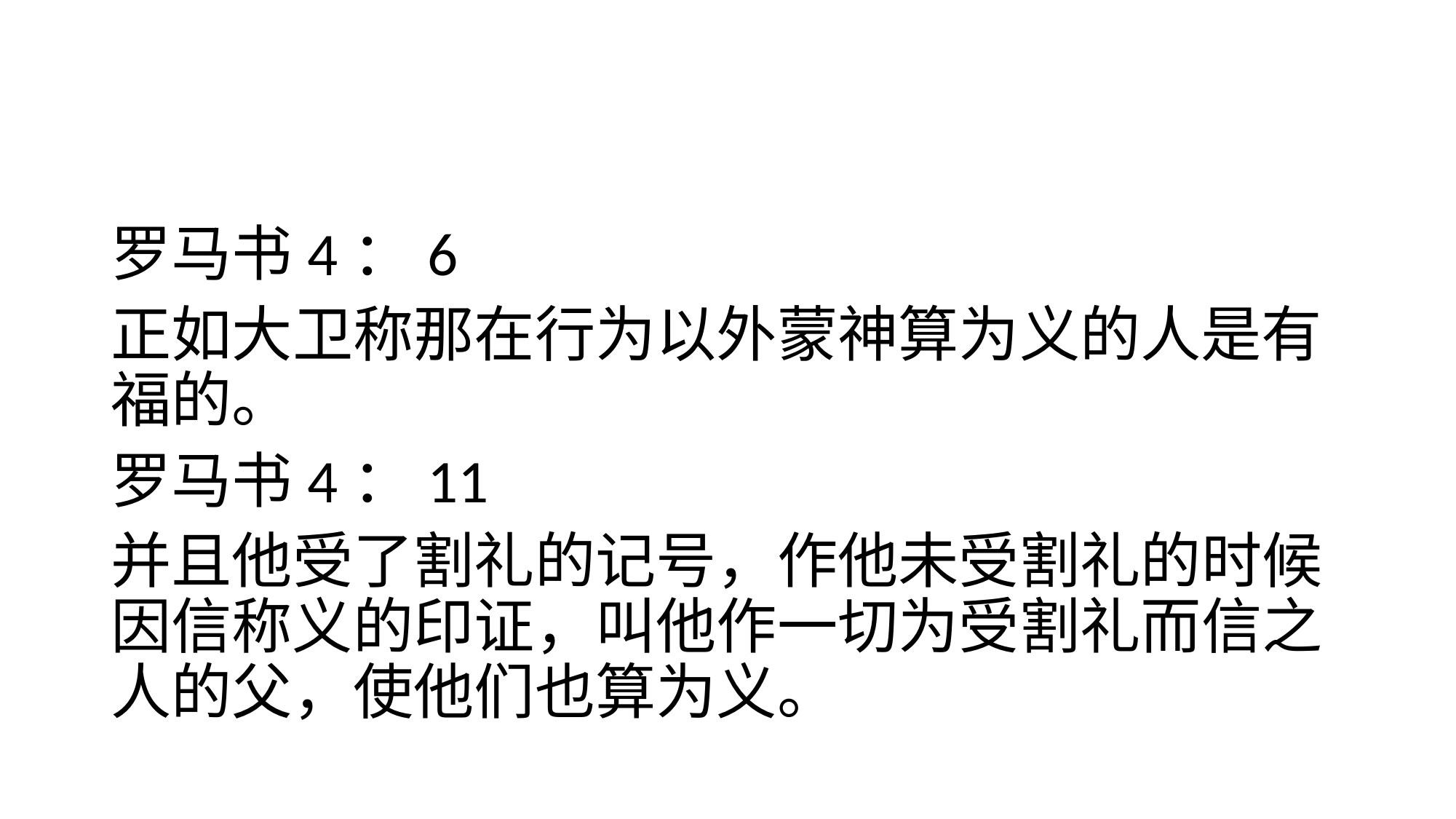

#
罗马书4：6
正如大卫称那在行为以外蒙神算为义的人是有福的。
罗马书4：11
并且他受了割礼的记号，作他未受割礼的时候因信称义的印证，叫他作一切为受割礼而信之人的父，使他们也算为义。